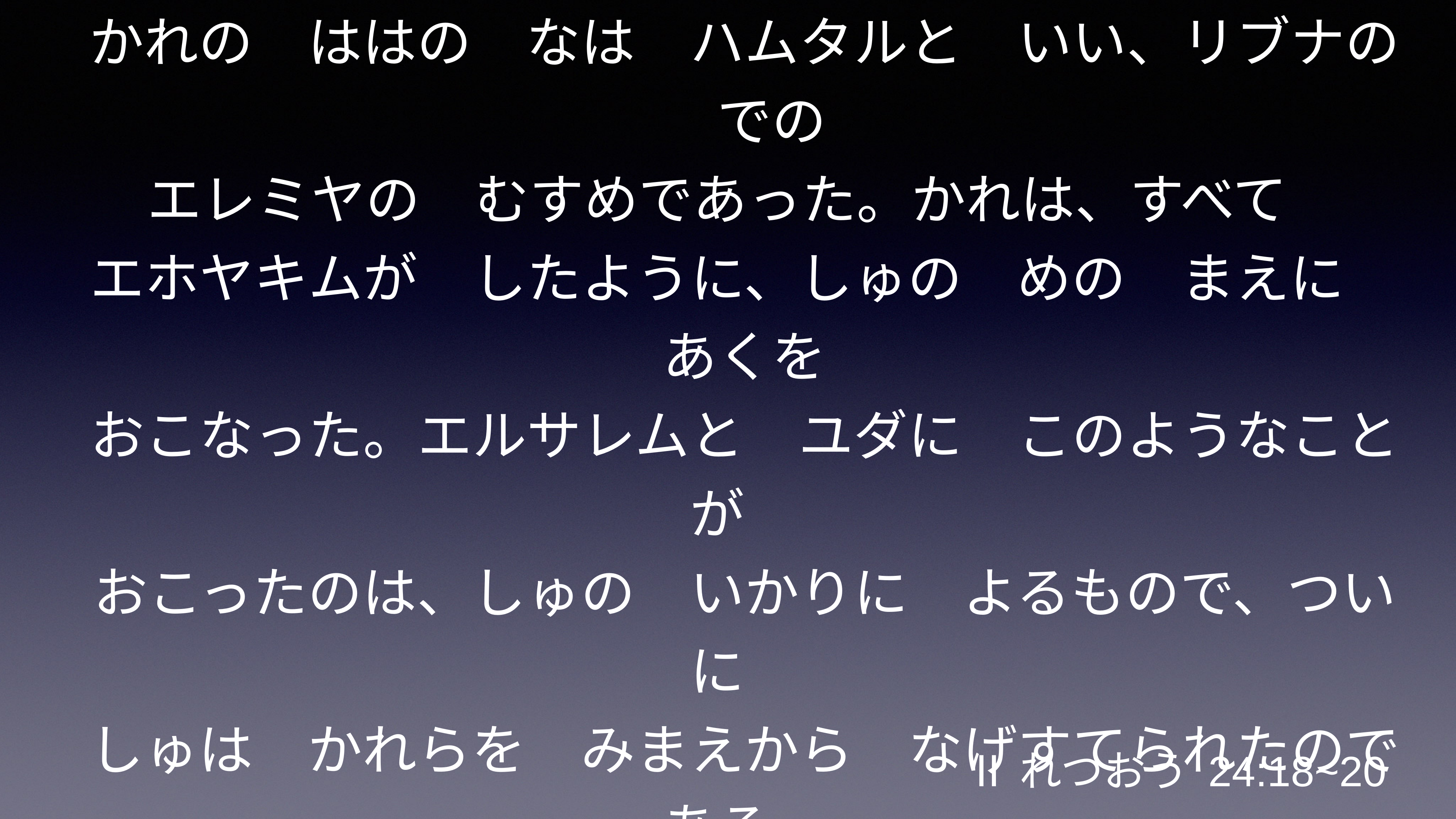

ゼデキヤは　にじゅういちさいで　おうと　なり、
エルサレムで　じゅういちねんかん、おうで　あった。
かれの　ははの　なは　ハムタルと　いい、リブナの　での
エレミヤの　むすめであった。かれは、すべて
エホヤキムが　したように、しゅの　めの　まえに　あくを
おこなった。エルサレムと　ユダに　このようなことが
おこったのは、しゅの　いかりに　よるもので、ついに
しゅは　かれらを　みまえから　なげすてられたのである。
そののち、ゼデキヤは　バビロンのおうに　はんぎゃくした。
Ⅱれつおう 24:18~20